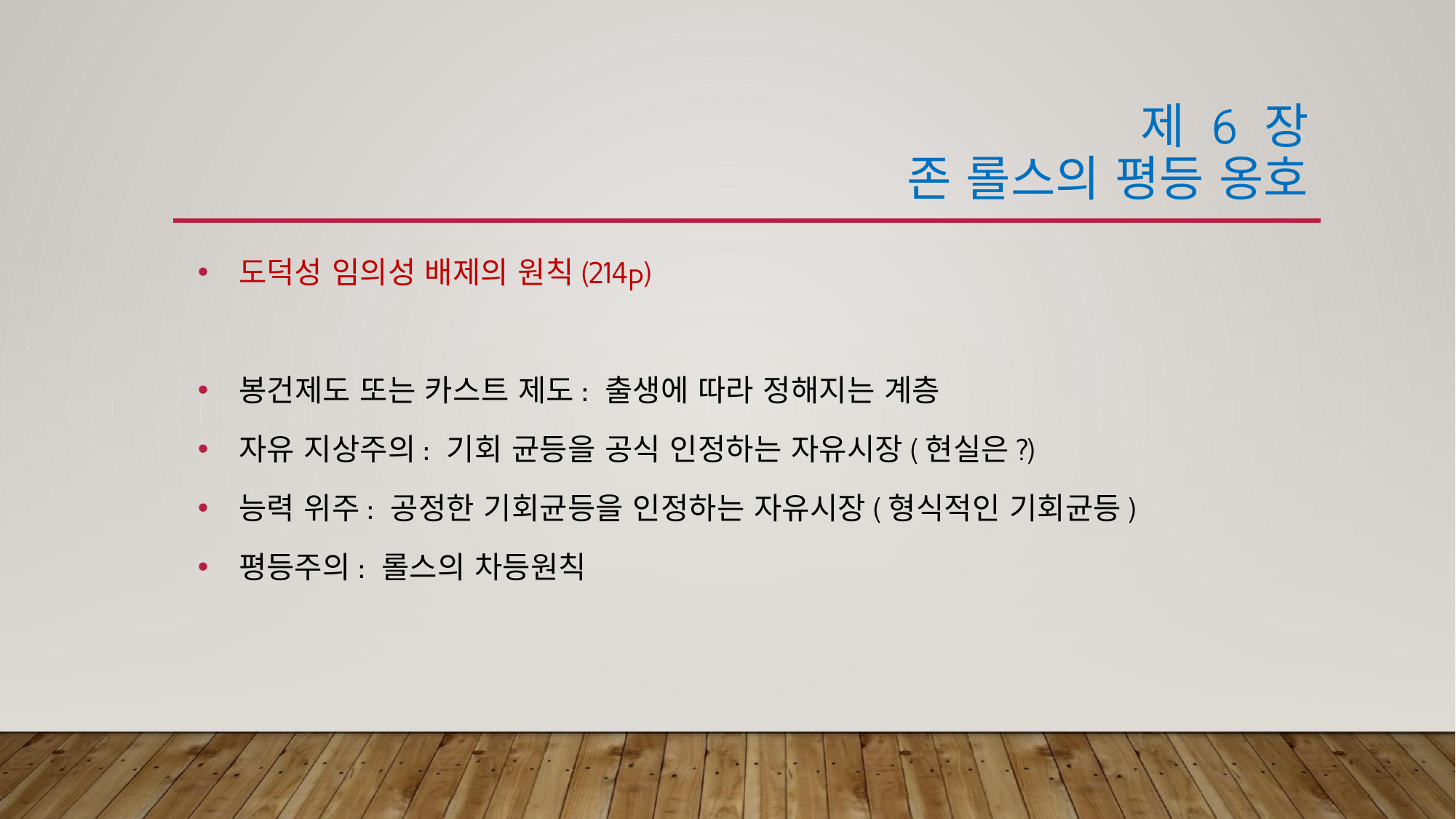

# 제 6 장 존 롤스의 평등 옹호
도덕성 임의성 배제의 원칙(214p)

봉건제도 또는 카스트 제도: 출생에 따라 정해지는 계층
자유 지상주의: 기회 균등을 공식 인정하는 자유시장(현실은?)
능력 위주: 공정한 기회균등을 인정하는 자유시장(형식적인 기회균등)
평등주의: 롤스의 차등원칙